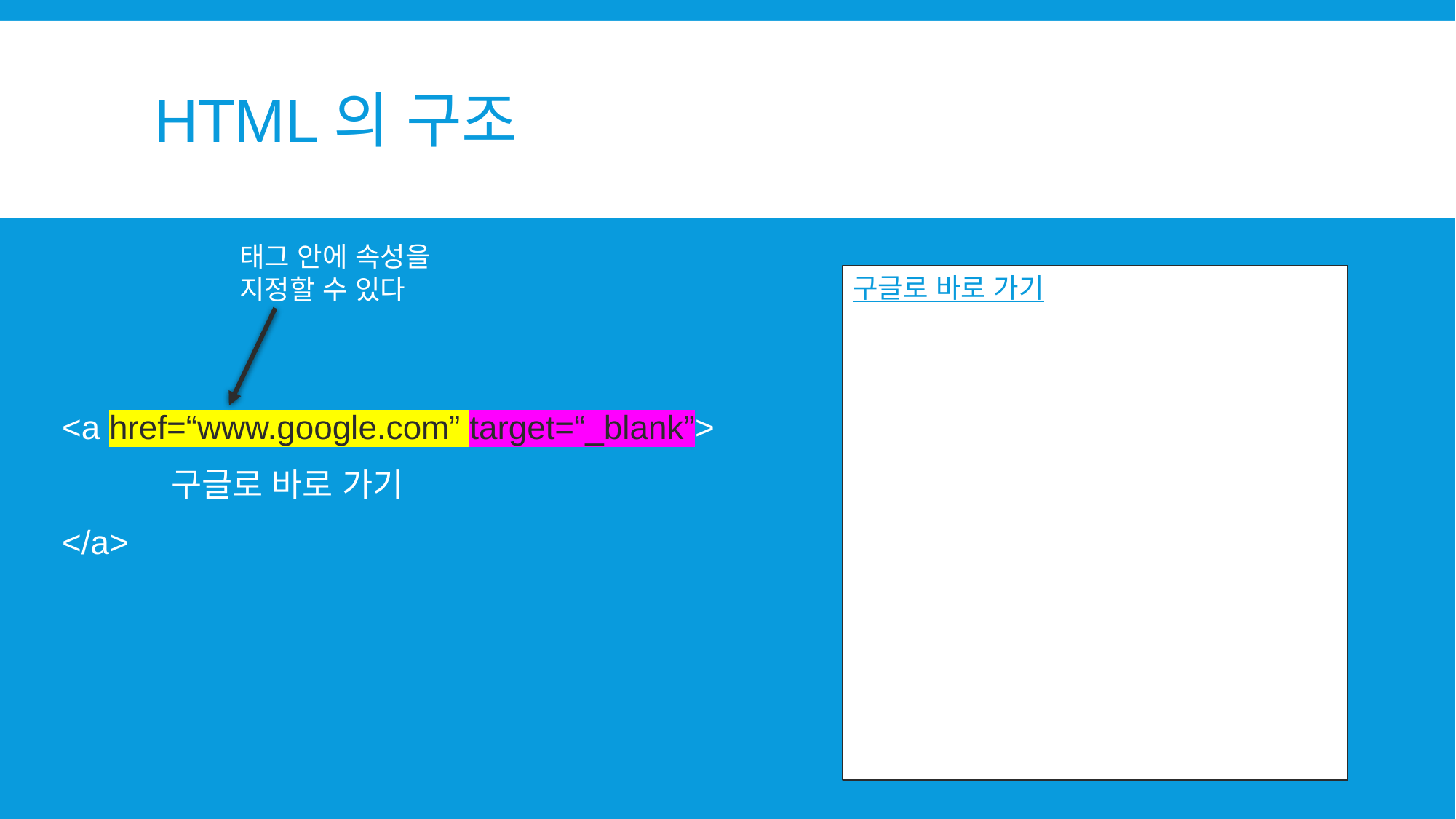

# Html의 구조
태그 안에 속성을 지정할 수 있다
구글로 바로 가기
<a href=“www.google.com” target=“_blank”>
	구글로 바로 가기
</a>